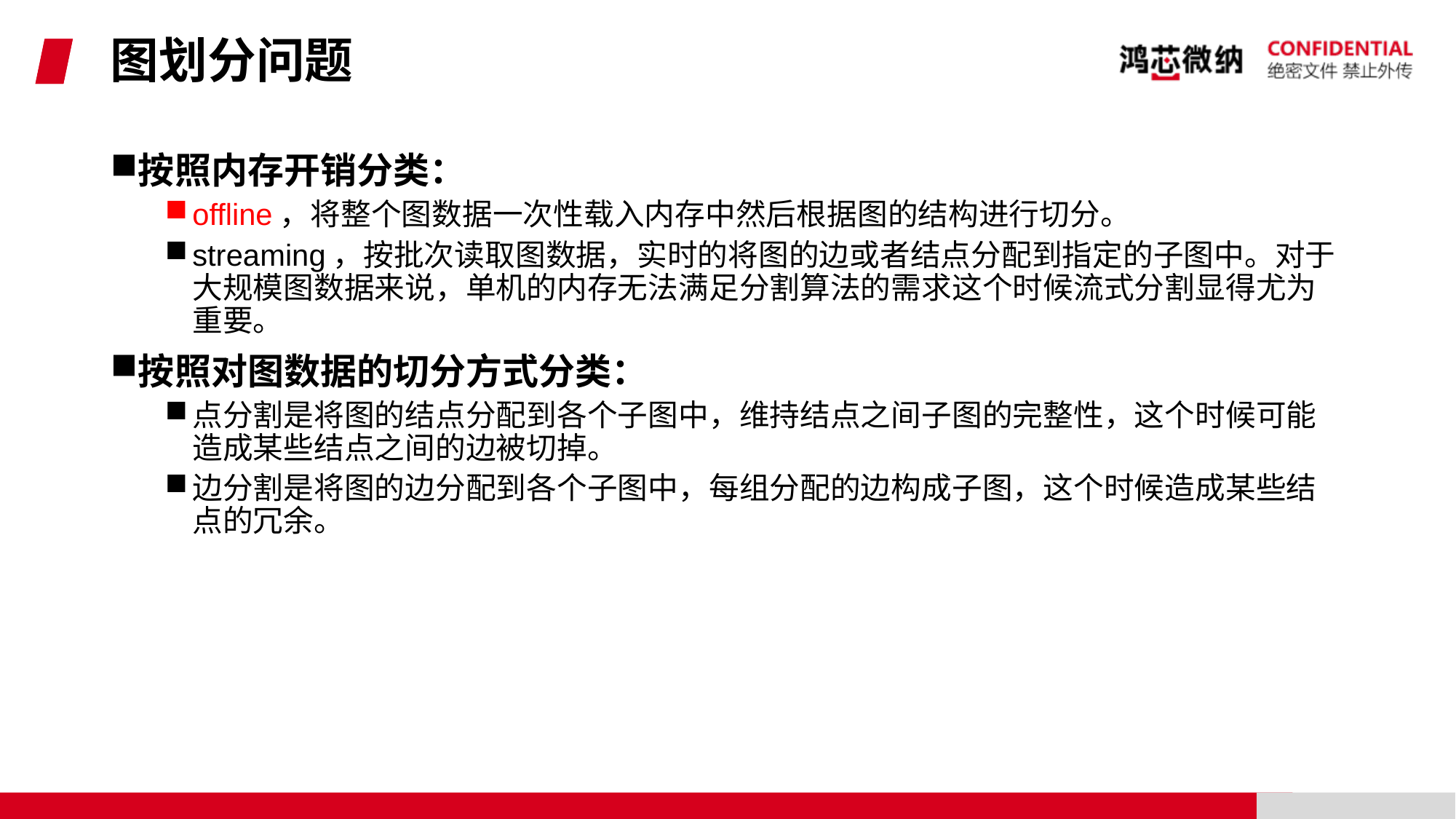

# 图划分问题
按照内存开销分类：
offline，将整个图数据一次性载入内存中然后根据图的结构进行切分。
streaming，按批次读取图数据，实时的将图的边或者结点分配到指定的子图中。对于大规模图数据来说，单机的内存无法满足分割算法的需求这个时候流式分割显得尤为重要。
按照对图数据的切分方式分类：
点分割是将图的结点分配到各个子图中，维持结点之间子图的完整性，这个时候可能造成某些结点之间的边被切掉。
边分割是将图的边分配到各个子图中，每组分配的边构成子图，这个时候造成某些结点的冗余。